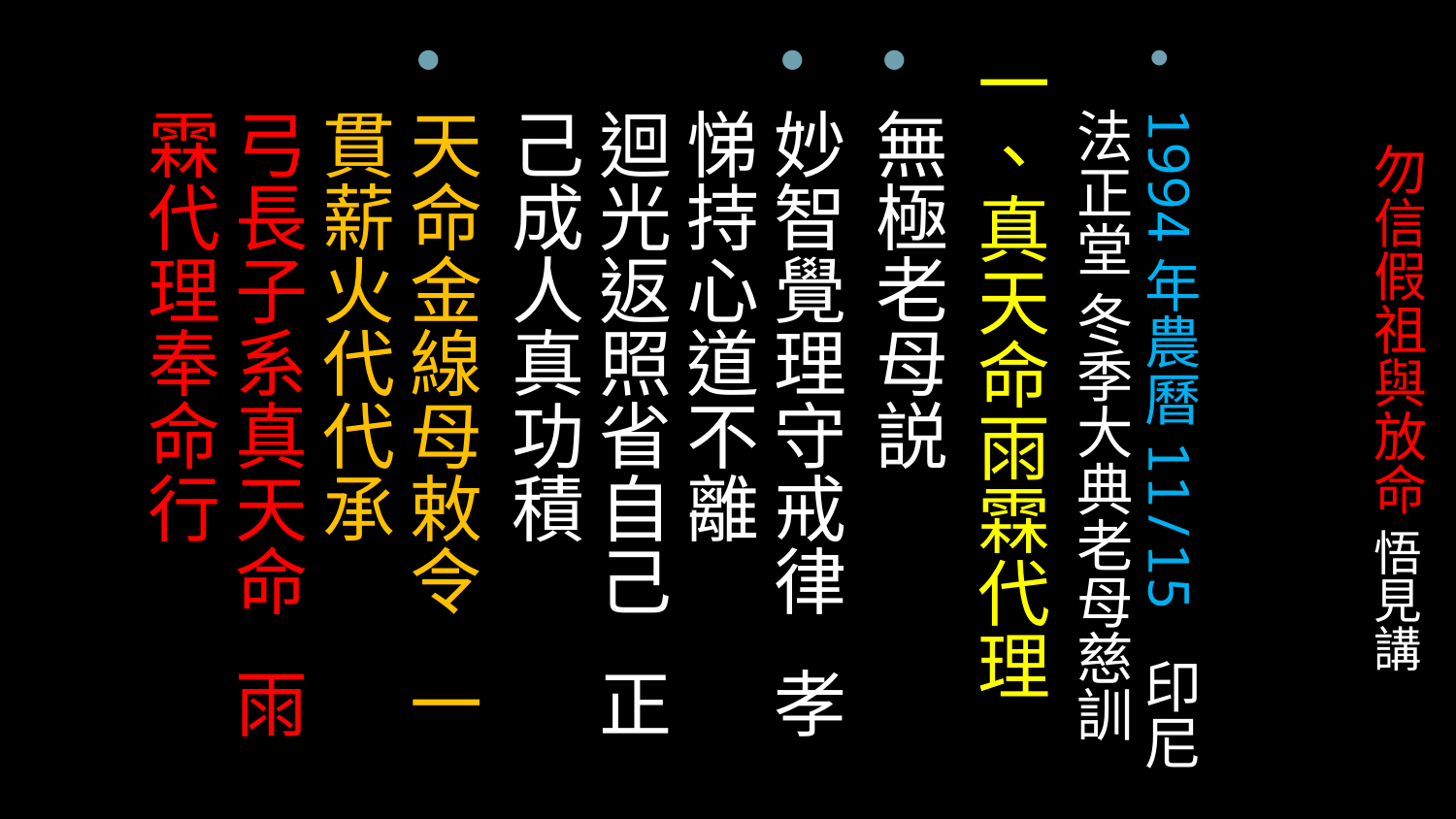

# 勿信假祖與放命 悟見講
1994年農曆11/15 印尼法正堂 冬季大典老母慈訓
一、真天命雨霖代理
無極老母説
妙智覺理守戒律   孝悌持心道不離
迴光返照省自己   正己成人真功積
天命金線母敕令   一貫薪火代代承
弓長子系真天命   雨霖代理奉命行